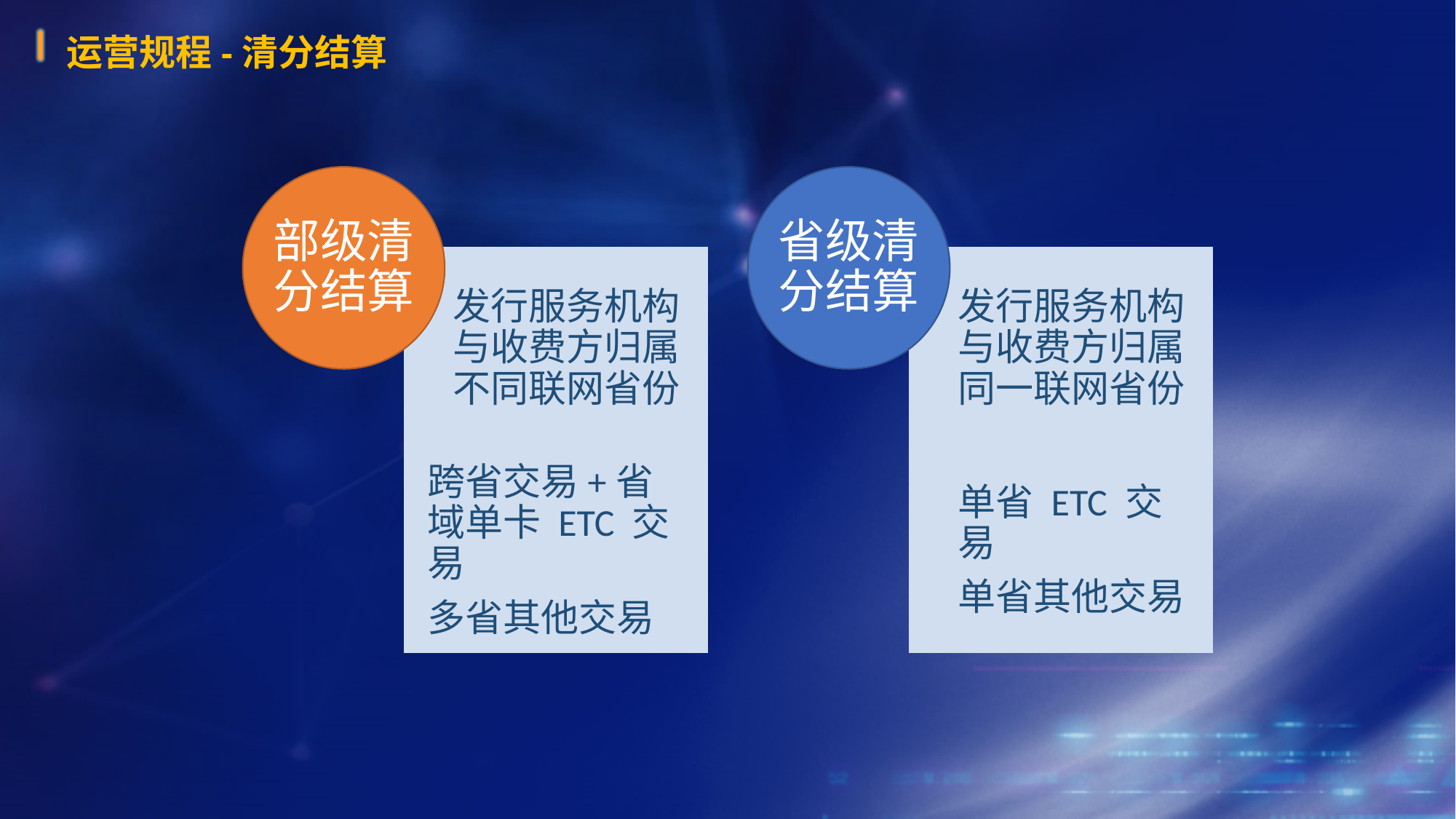

运营规程-清分结算

部级清分结算

省级清分结算

发行服务机构与收费方归属不同联网省份

发行服务机构与收费方归属同一联网省份

跨省交易+省域单卡 ETC 交易
多省其他交易

单省 ETC 交易
单省其他交易